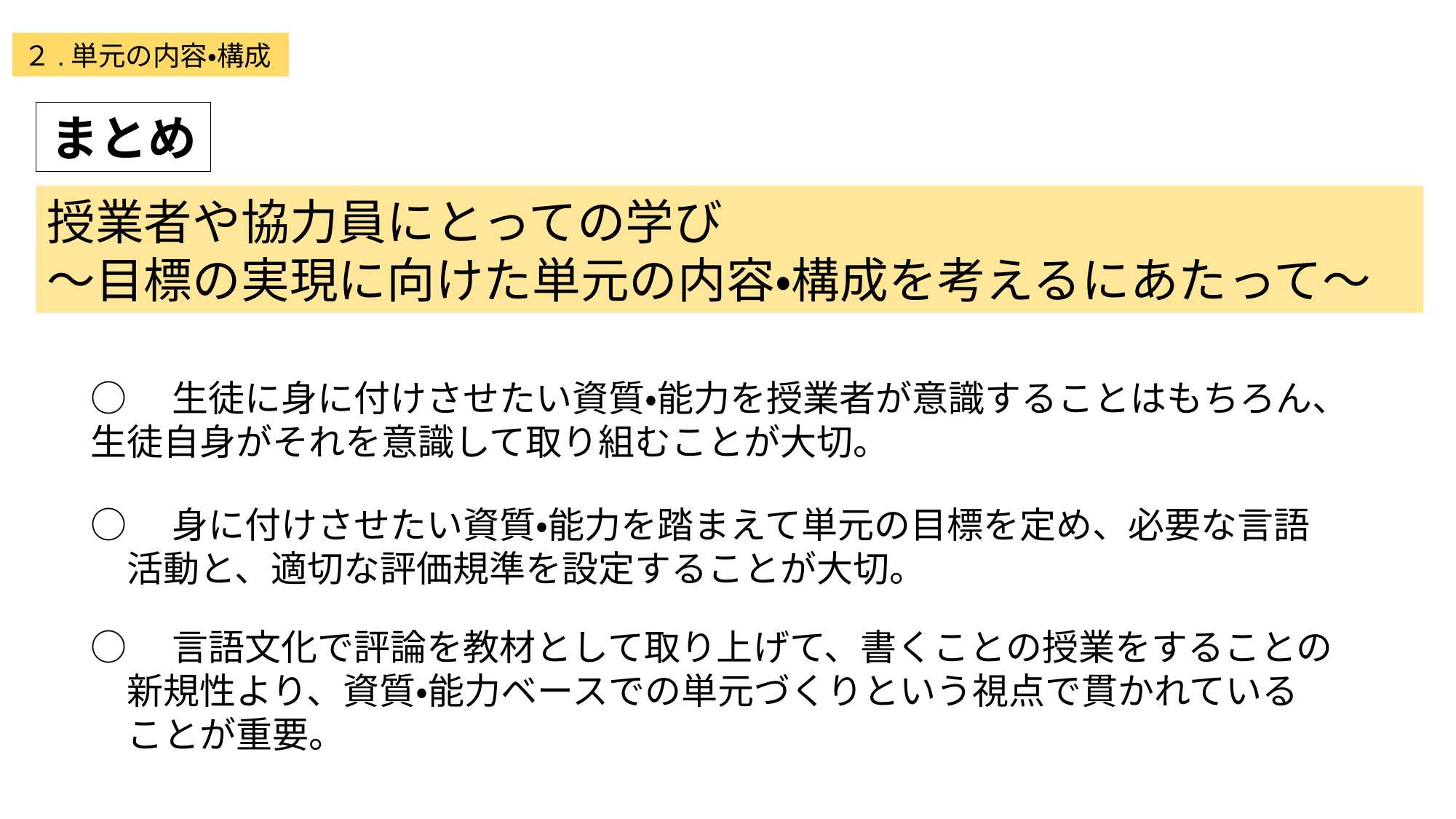

２.単元の内容・構成
まとめ
授業者や協力員にとっての学び
～目標の実現に向けた単元の内容・構成を考えるにあたって～
○　生徒に身に付けさせたい資質・能力を授業者が意識することはもちろん、生徒自身がそれを意識して取り組むことが大切。
○　身に付けさせたい資質・能力を踏まえて単元の目標を定め、必要な言語
　活動と、適切な評価規準を設定することが大切。
○　言語文化で評論を教材として取り上げて、書くことの授業をすることの
　新規性より、資質・能力ベースでの単元づくりという視点で貫かれている
　ことが重要。